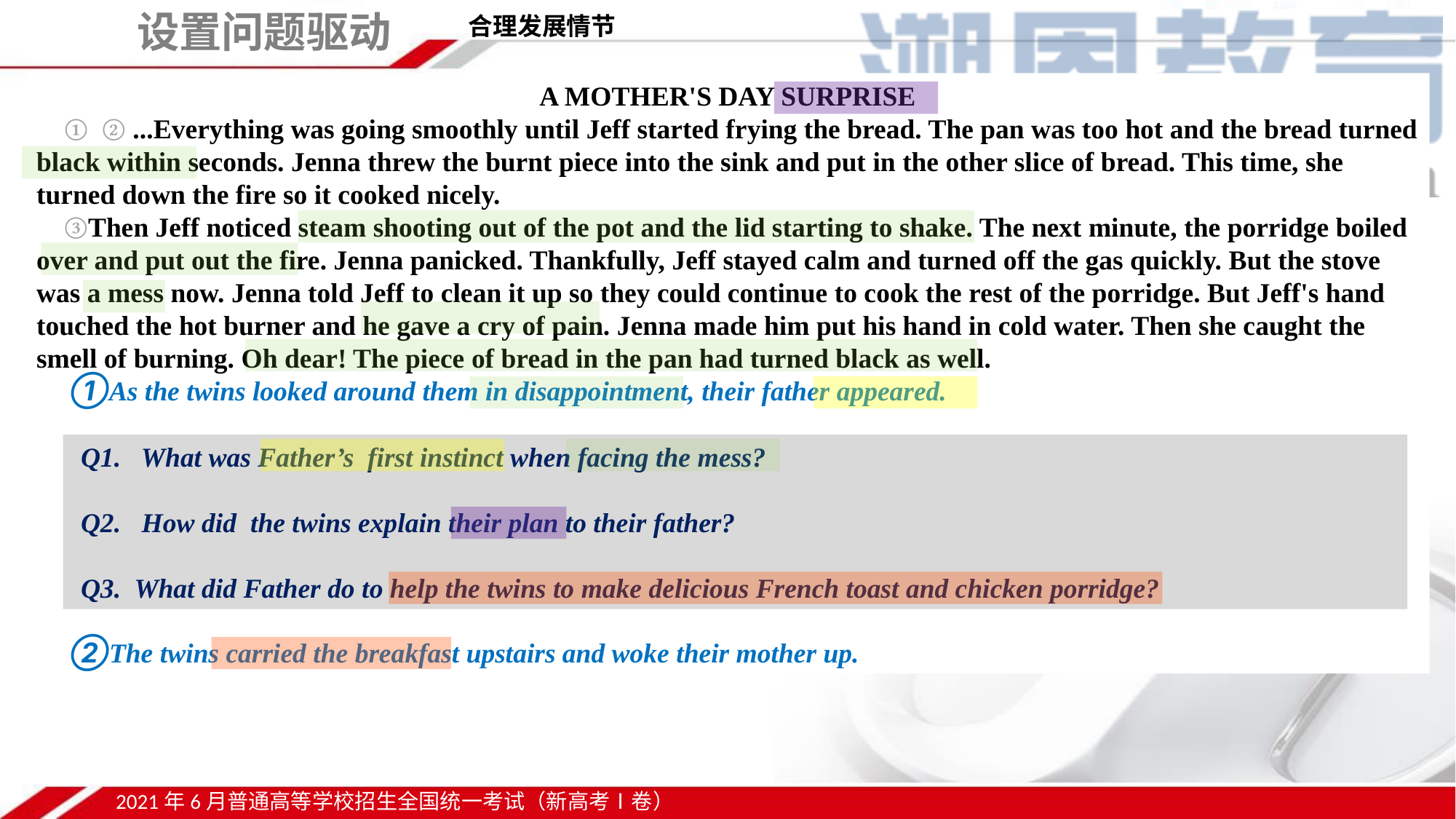

设置问题驱动        合理发展情节
A MOTHER'S DAY SURPRISE
    ①  ② ...Everything was going smoothly until Jeff started frying the bread. The pan was too hot and the bread turned black within seconds. Jenna threw the burnt piece into the sink and put in the other slice of bread. This time, she turned down the fire so it cooked nicely.
    ③Then Jeff noticed steam shooting out of the pot and the lid starting to shake. The next minute, the porridge boiled over and put out the fire. Jenna panicked. Thankfully, Jeff stayed calm and turned off the gas quickly. But the stove was a mess now. Jenna told Jeff to clean it up so they could continue to cook the rest of the porridge. But Jeff's hand touched the hot burner and he gave a cry of pain. Jenna made him put his hand in cold water. Then she caught the smell of burning. Oh dear! The piece of bread in the pan had turned black as well.
     ①As the twins looked around them in disappointment, their father appeared.

     ②The twins carried the breakfast upstairs and woke their mother up.

 Q1.   What was Father’s  first instinct when facing the mess?

 Q2.   How did  the twins explain their plan to their father?

 Q3.  What did Father do to help the twins to make delicious French toast and chicken porridge?

2021年6月普通高等学校招生全国统一考试（新高考Ⅰ卷）